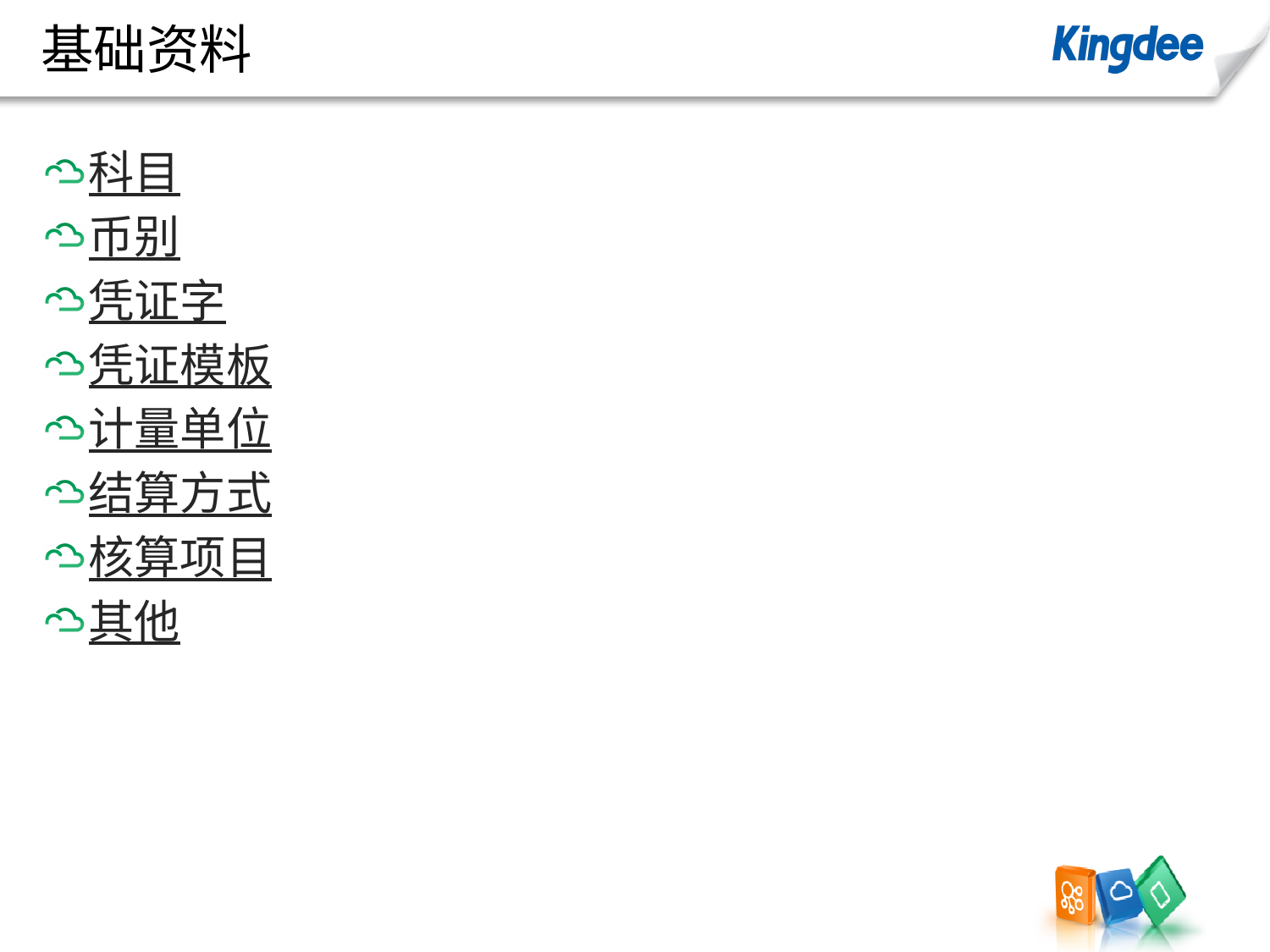

# 基础资料
科目
币别
凭证字
凭证模板
计量单位
结算方式
核算项目
其他